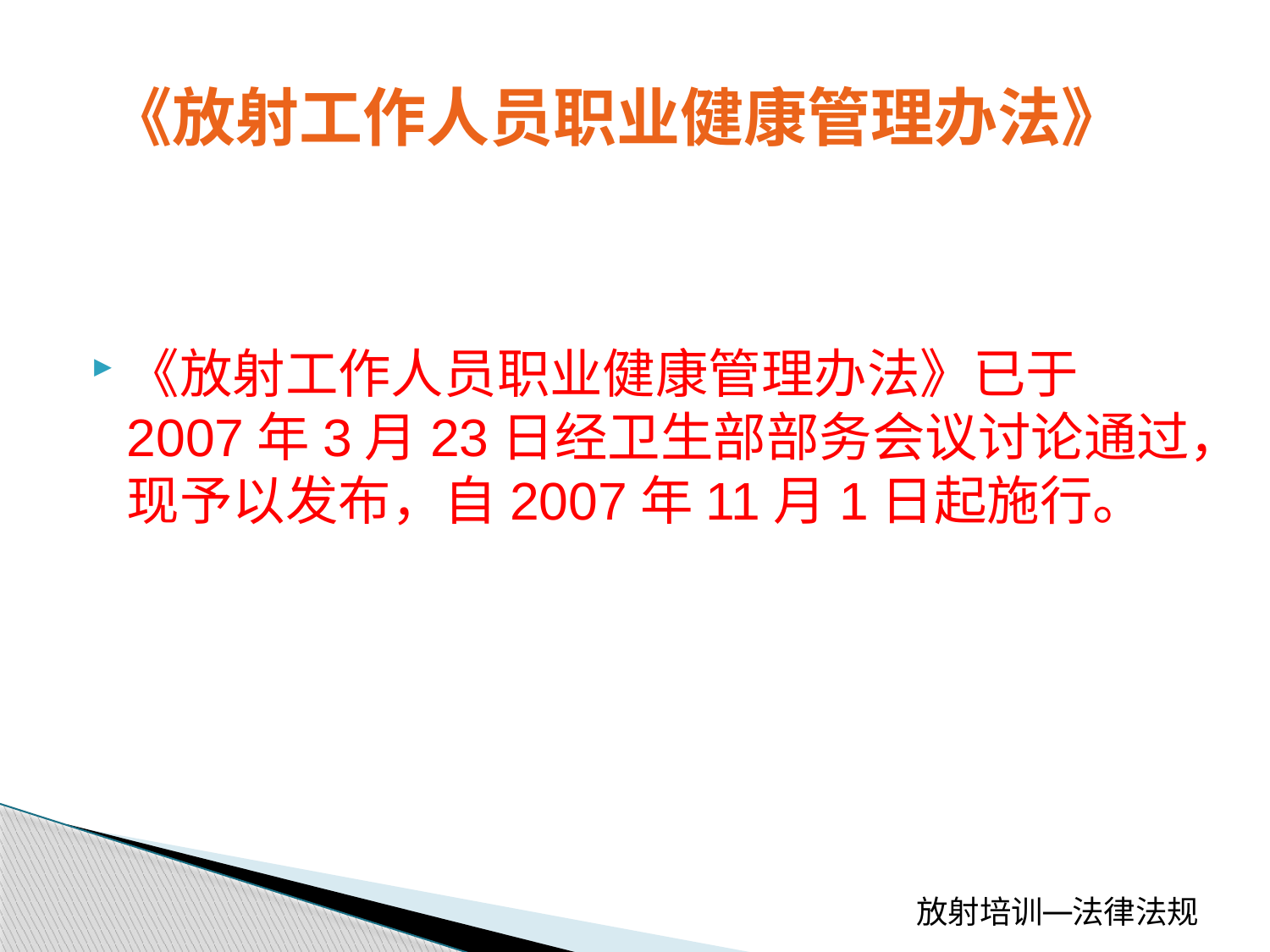

# 《放射工作人员职业健康管理办法》

《放射工作人员职业健康管理办法》已于2007年3月23日经卫生部部务会议讨论通过，现予以发布，自2007年11月1日起施行。

放射培训—法律法规